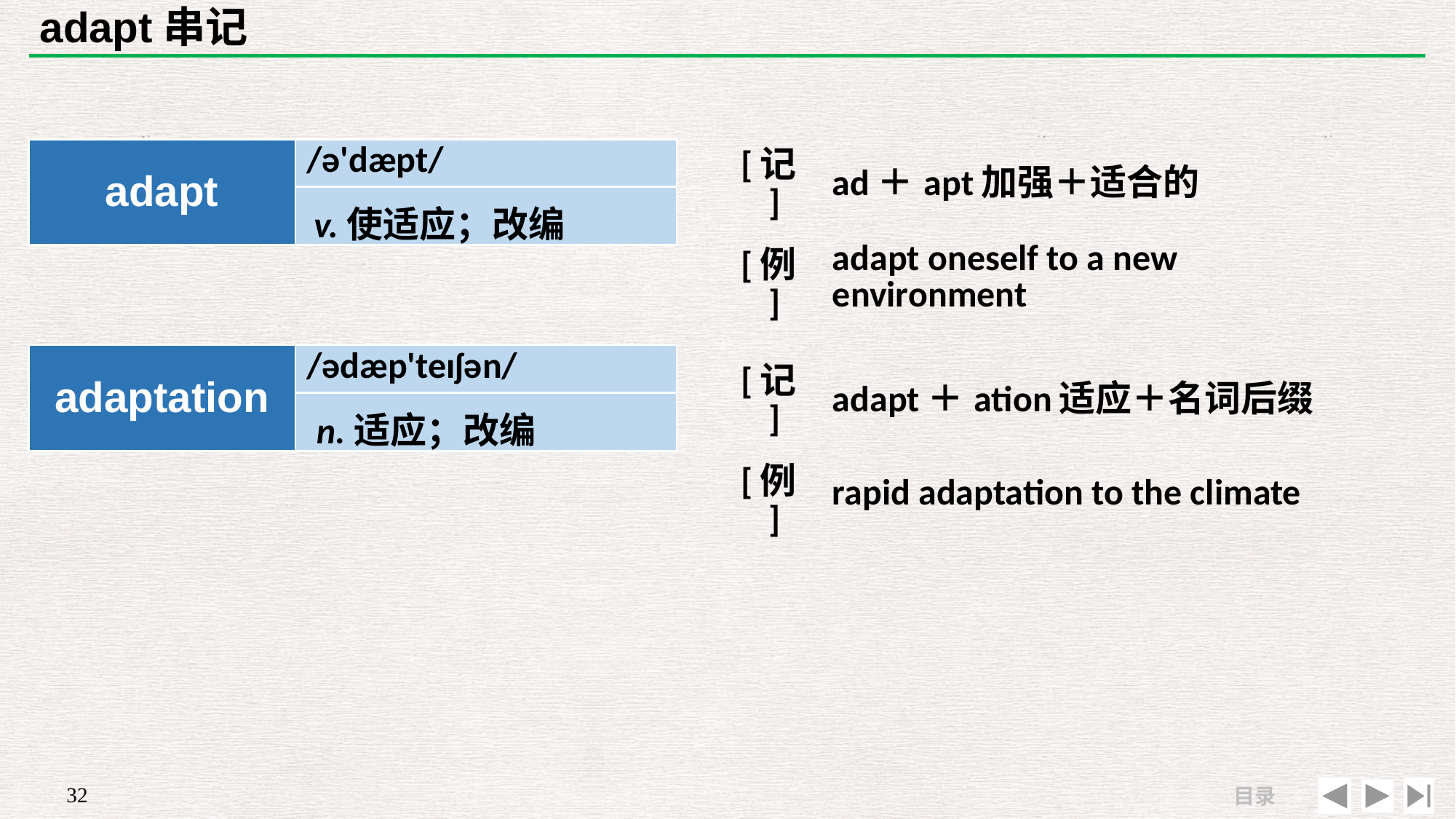

# adapt串记

| [记] | ad＋apt加强＋适合的 |
| --- | --- |
| [例] | adapt oneself to a new environment |
| adapt | /ə'dæpt/ |
| --- | --- |
|  |  |
v.使适应；改编
| adaptation | /ədæp'teɪʃən/ |
| --- | --- |
|  |  |
| [记] | adapt＋ation适应＋名词后缀 |
| --- | --- |
| [例] | rapid adaptation to the climate |
n.适应；改编